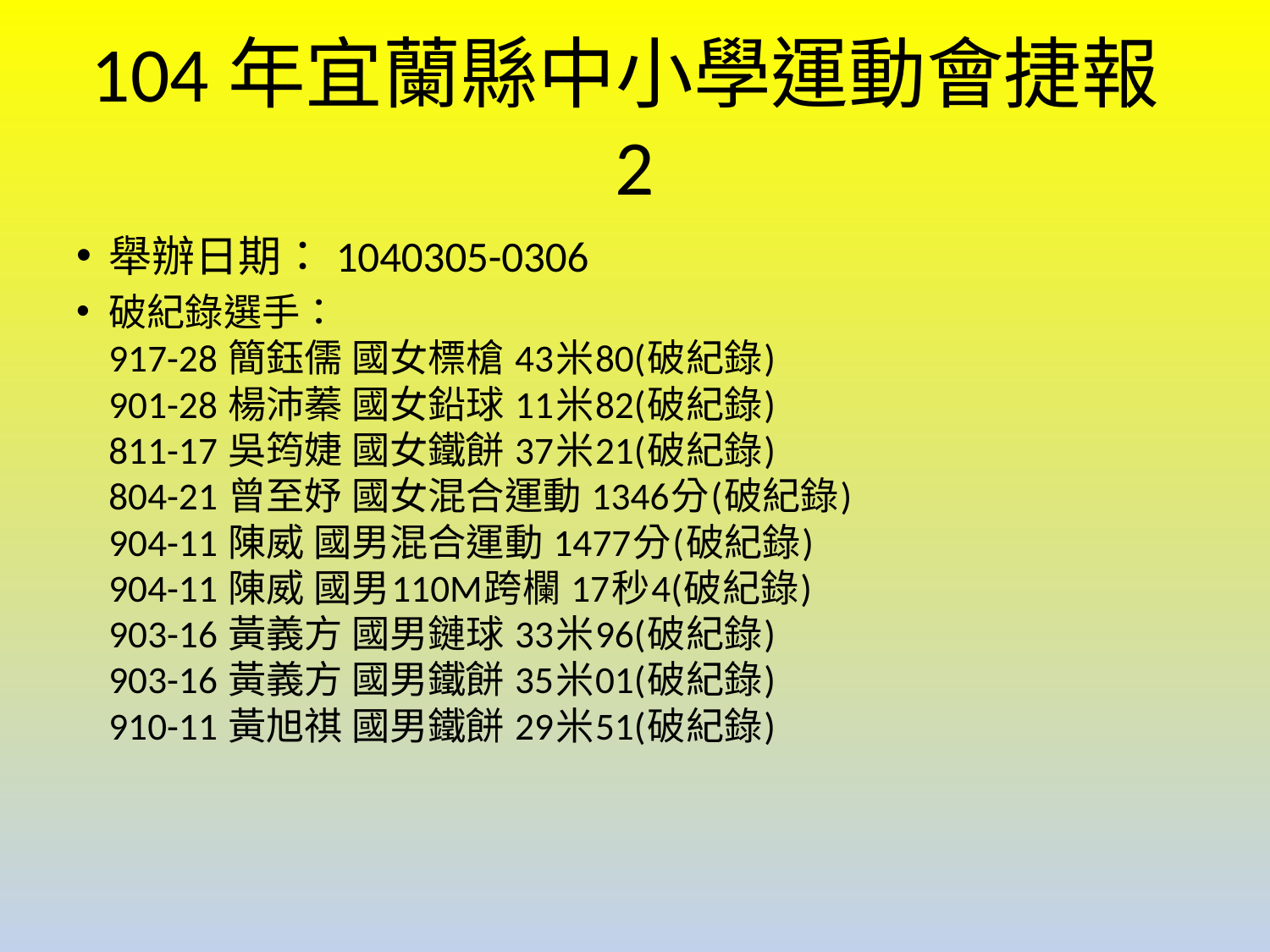

# 104年宜蘭縣中小學運動會捷報2
舉辦日期： 1040305-0306
破紀錄選手：
917-28 簡鈺儒 國女標槍 43米80(破紀錄)
901-28 楊沛蓁 國女鉛球 11米82(破紀錄)
811-17 吳筠婕 國女鐵餅 37米21(破紀錄)
804-21 曾至妤 國女混合運動 1346分(破紀錄)
904-11 陳威 國男混合運動 1477分(破紀錄)
904-11 陳威 國男110M跨欄 17秒4(破紀錄)
903-16 黃義方 國男鏈球 33米96(破紀錄)
903-16 黃義方 國男鐵餅 35米01(破紀錄)
910-11 黃旭祺 國男鐵餅 29米51(破紀錄)